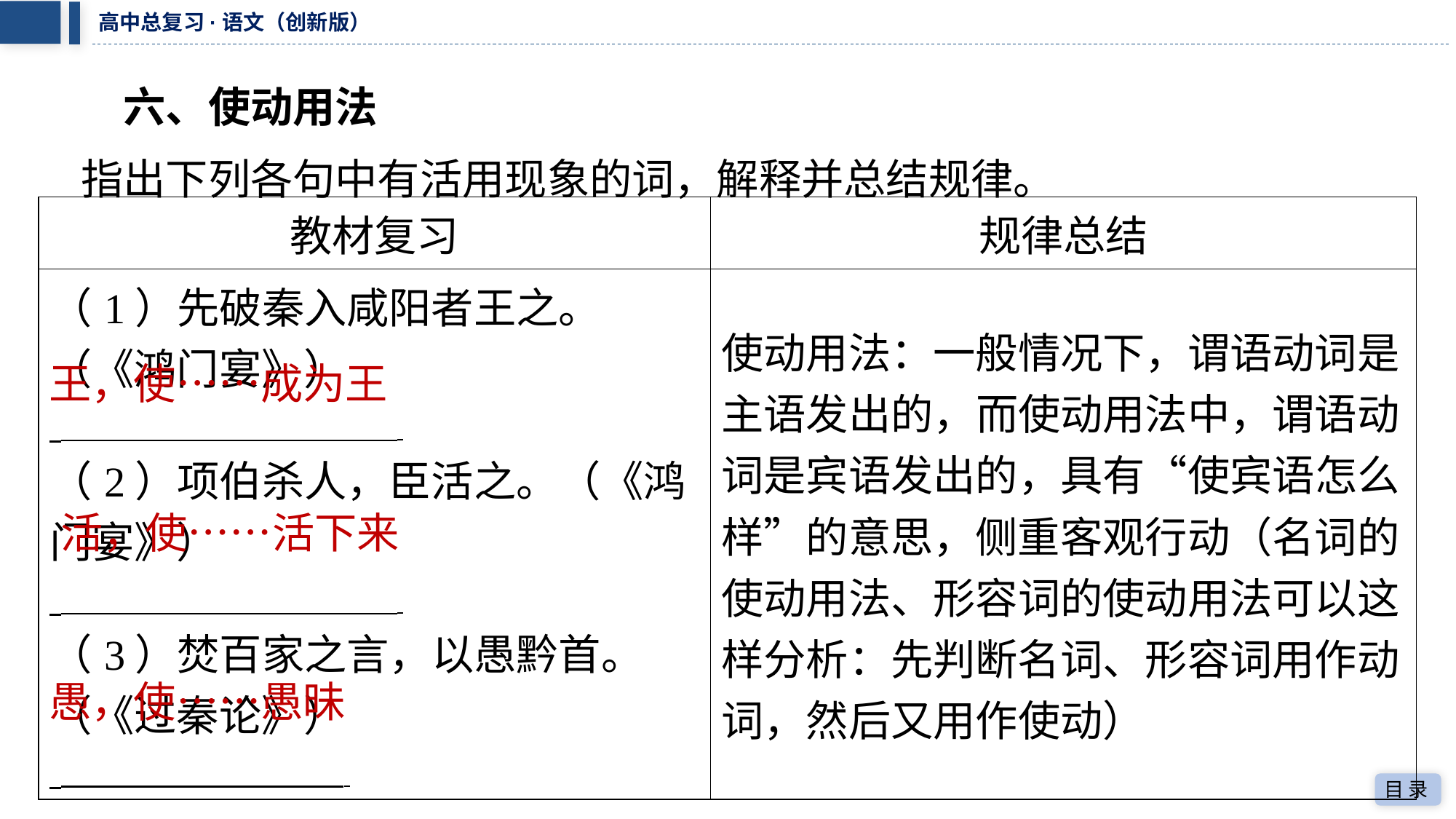

六、使动用法
　指出下列各句中有活用现象的词，解释并总结规律。
| 教材复习 | 规律总结 |
| --- | --- |
| （1）先破秦入咸阳者王之。 （《鸿门宴》） ⁠ （2）项伯杀人，臣活之。（《鸿 门宴》） ⁠ （3）焚百家之言，以愚黔首。 （《过秦论》） ⁠ | 使动用法：一般情况下，谓语动词是 主语发出的，而使动用法中，谓语动 词是宾语发出的，具有“使宾语怎么 样”的意思，侧重客观行动（名词的 使动用法、形容词的使动用法可以这 样分析：先判断名词、形容词用作动 词，然后又用作使动） |
王，使……成为王
活，使……活下来
愚，使……愚昧